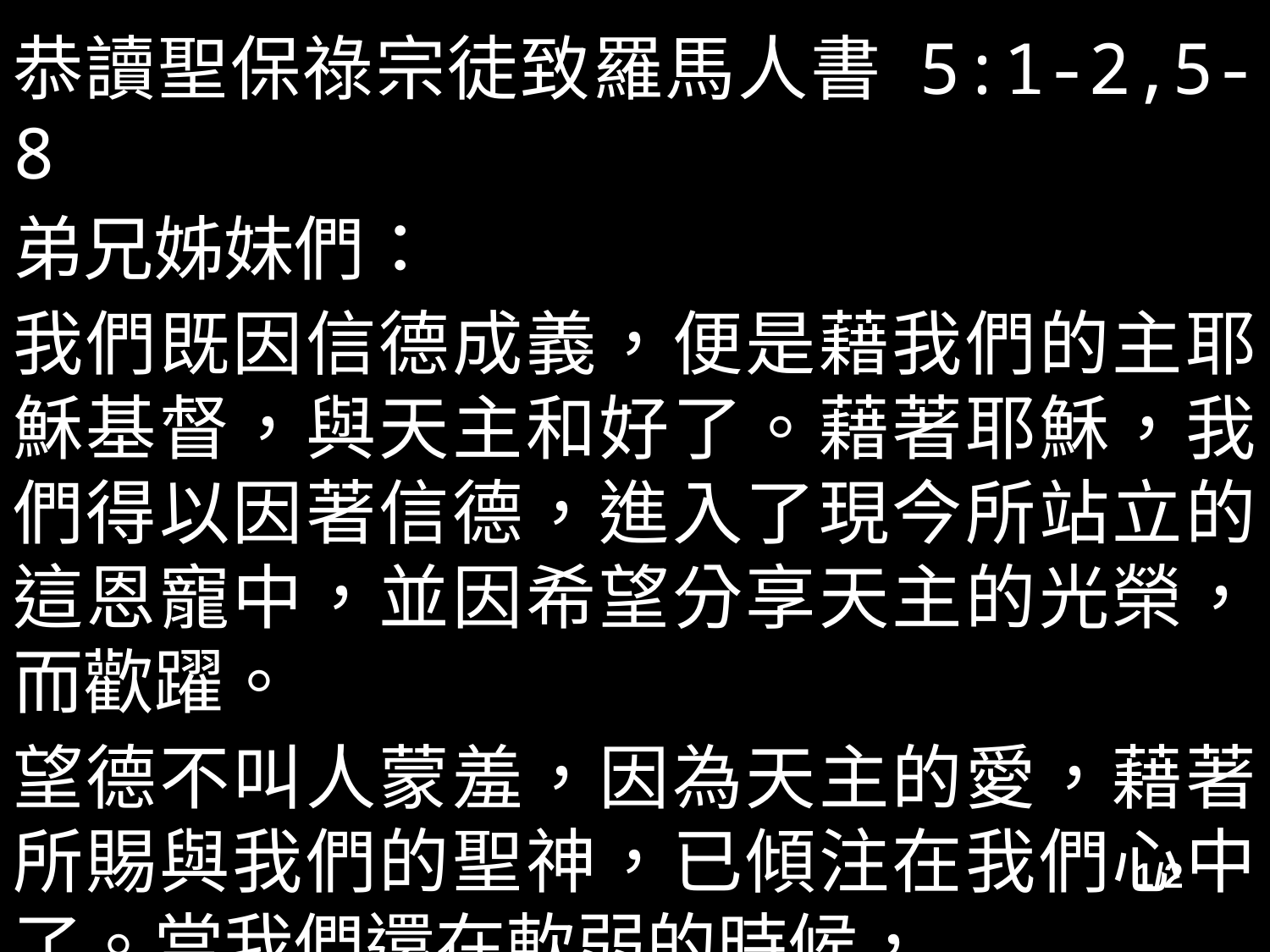

恭讀聖保祿宗徒致羅馬人書 5:1-2,5-8
弟兄姊妹們：
我們既因信德成義，便是藉我們的主耶穌基督，與天主和好了。藉著耶穌，我們得以因著信德，進入了現今所站立的這恩寵中，並因希望分享天主的光榮，而歡躍。
望德不叫人蒙羞，因為天主的愛，藉著所賜與我們的聖神，已傾注在我們心中了。當我們還在軟弱的時候，
1/2